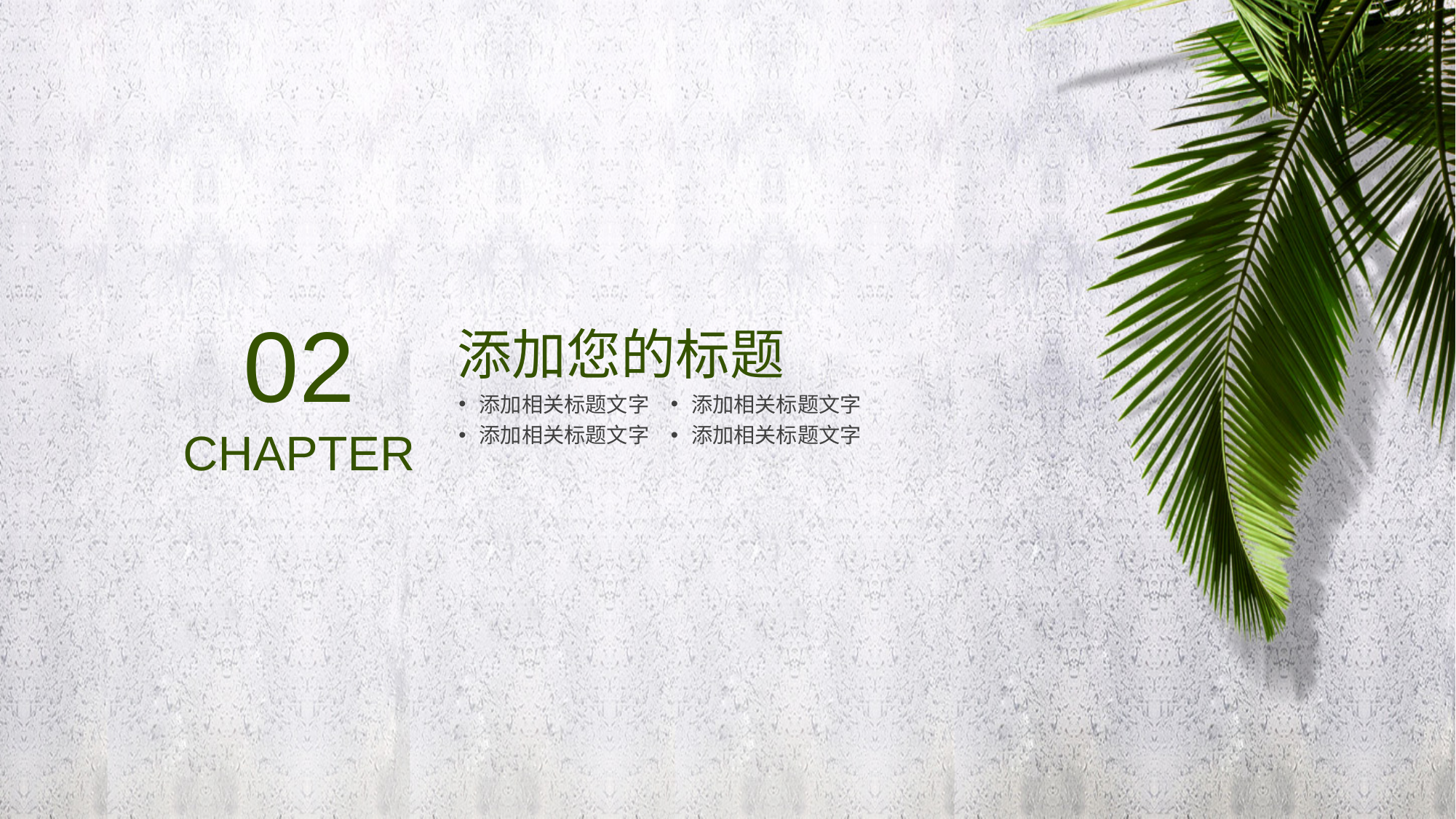

02
CHAPTER
添加您的标题
添加相关标题文字
添加相关标题文字
添加相关标题文字
添加相关标题文字